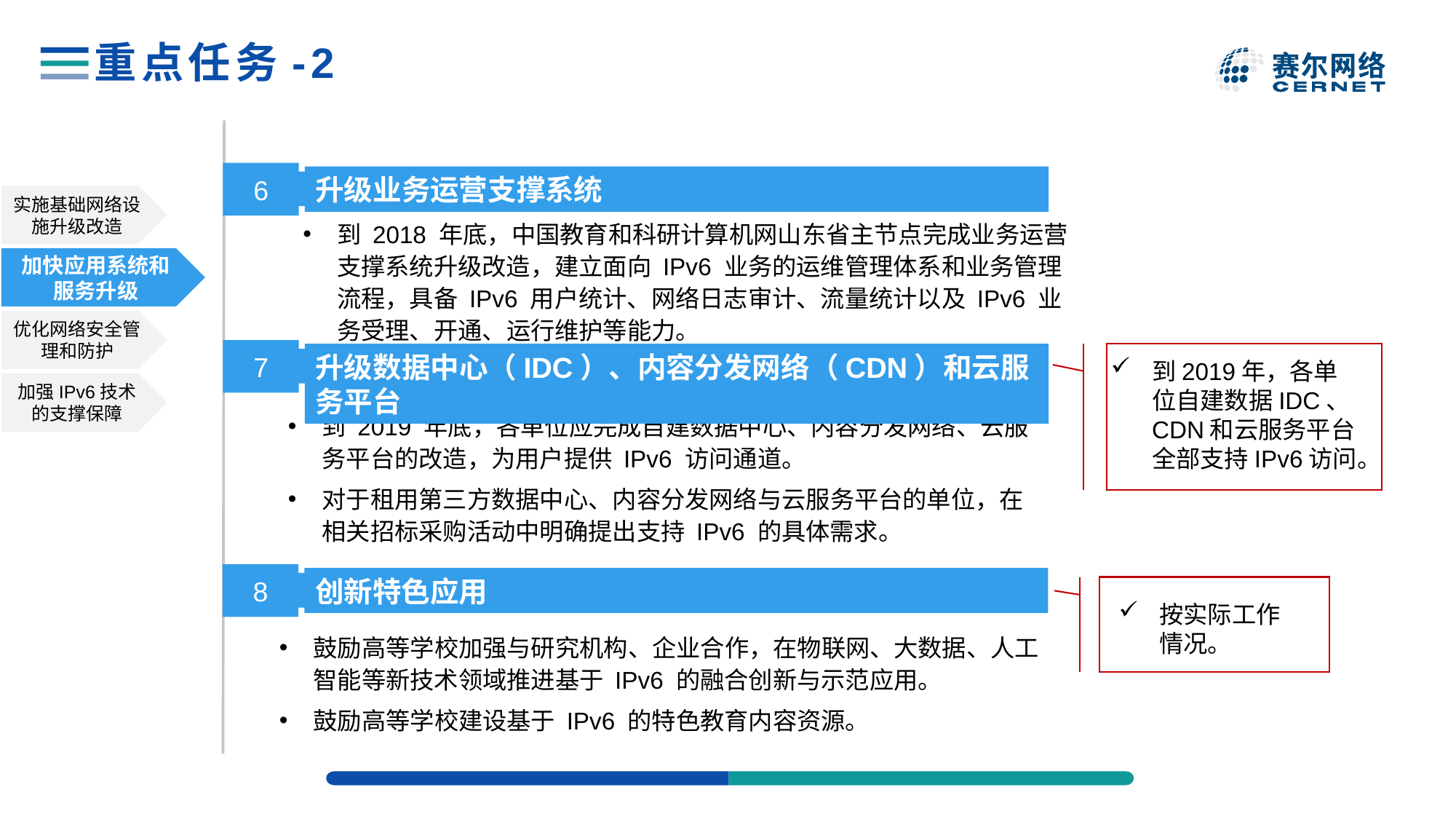

# 重点任务-2
6
升级业务运营支撑系统

实施基础网络设施升级改造
到 2018 年底，中国教育和科研计算机网山东省主节点完成业务运营支撑系统升级改造，建立面向 IPv6 业务的运维管理体系和业务管理流程，具备 IPv6 用户统计、网络日志审计、流量统计以及 IPv6 业务受理、开通、运行维护等能力。
加快应用系统和服务升级
优化网络安全管理和防护
7
升级数据中心（IDC）、内容分发网络（CDN）和云服务平台

到2019年，各单位自建数据IDC、CDN和云服务平台全部支持IPv6访问。
加强IPv6技术的支撑保障
到 2019 年底，各单位应完成自建数据中心、内容分发网络、云服务平台的改造，为用户提供 IPv6 访问通道。
对于租用第三方数据中心、内容分发网络与云服务平台的单位，在相关招标采购活动中明确提出支持 IPv6 的具体需求。
8
创新特色应用

按实际工作情况。
鼓励高等学校加强与研究机构、企业合作，在物联网、大数据、人工智能等新技术领域推进基于 IPv6 的融合创新与示范应用。
鼓励高等学校建设基于 IPv6 的特色教育内容资源。